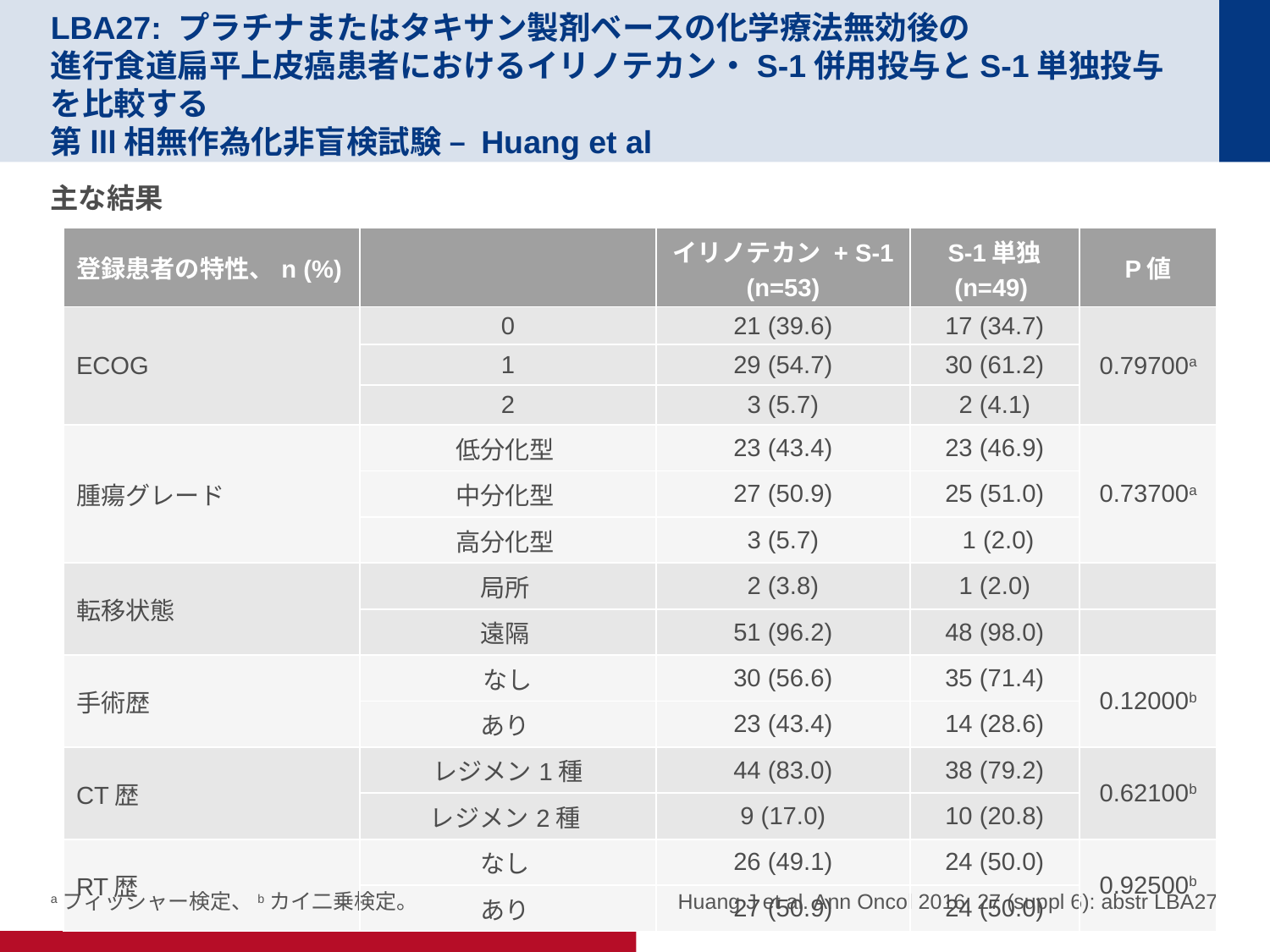

# LBA27: プラチナまたはタキサン製剤ベースの化学療法無効後の 進行食道扁平上皮癌患者におけるイリノテカン・S-1併用投与とS-1単独投与を比較する 第lll相無作為化非盲検試験 – Huang et al
主な結果
| 登録患者の特性、n (%) |  | イリノテカン + S-1 (n=53) | S-1単独 (n=49) | P値 |
| --- | --- | --- | --- | --- |
| ECOG | 0 | 21 (39.6) | 17 (34.7) | 0.79700a |
|  | 1 | 29 (54.7) | 30 (61.2) |  |
|  | 2 | 3 (5.7) | 2 (4.1) |  |
| 腫瘍グレード | 低分化型 | 23 (43.4) | 23 (46.9) | 0.73700a |
|  | 中分化型 | 27 (50.9) | 25 (51.0) |  |
|  | 高分化型 | 3 (5.7) | 1 (2.0) |  |
| 転移状態 | 局所 | 2 (3.8) | 1 (2.0) |  |
|  | 遠隔 | 51 (96.2) | 48 (98.0) |  |
| 手術歴 | なし | 30 (56.6) | 35 (71.4) | 0.12000b |
|  | あり | 23 (43.4) | 14 (28.6) |  |
| CT歴 | レジメン1種 | 44 (83.0) | 38 (79.2) | 0.62100b |
|  | レジメン2種 | 9 (17.0) | 10 (20.8) |  |
| RT歴 | なし | 26 (49.1) | 24 (50.0) | 0.92500b |
|  | あり | 27 (50.9) | 24 (50.0) |  |
aフィッシャー検定、bカイ二乗検定。

Huang J et al. Ann Oncol 2016; 27 (suppl 6): abstr LBA27